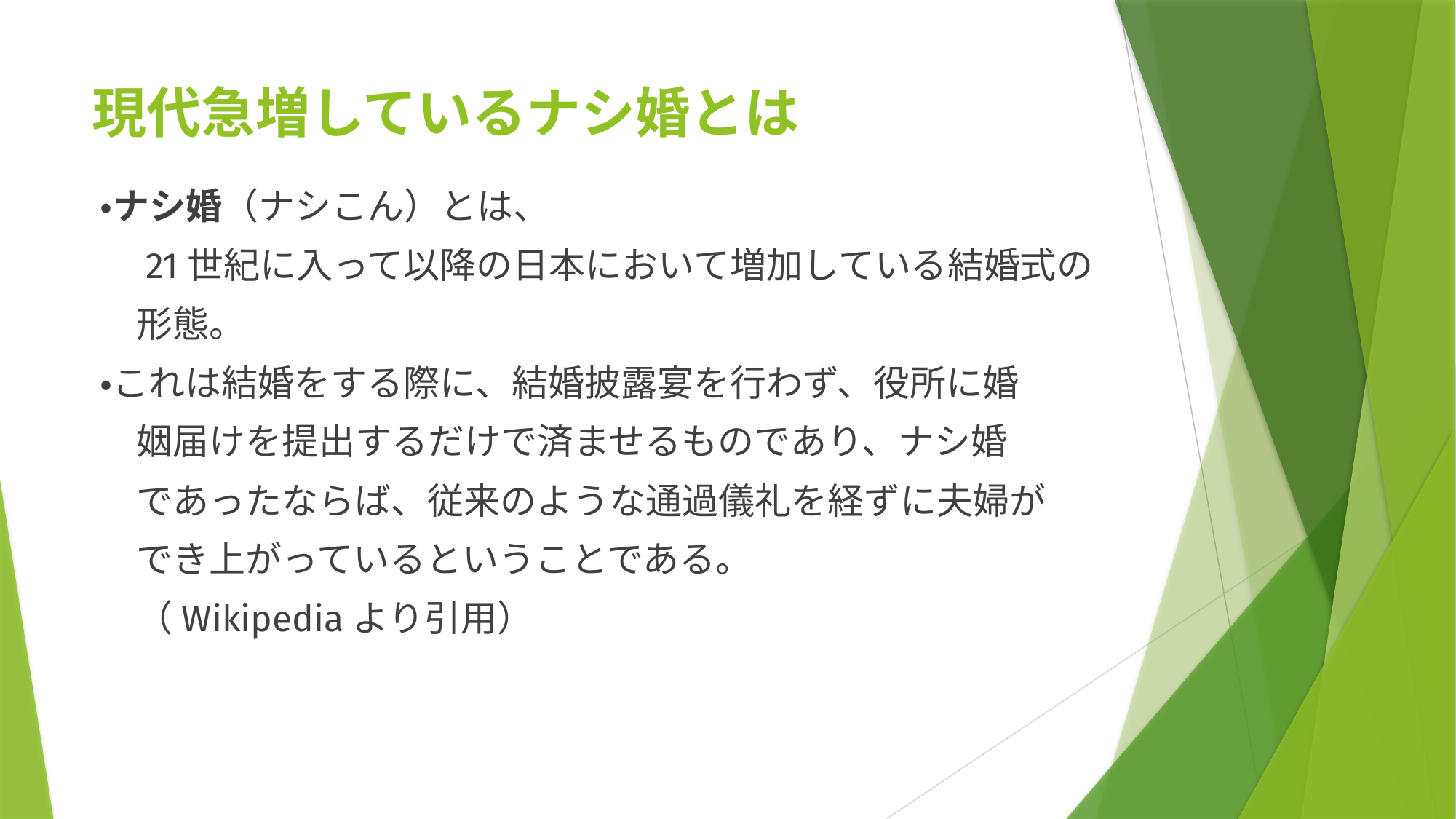

# 現代急増しているナシ婚とは
・ナシ婚（ナシこん）とは、
　21世紀に入って以降の日本において増加している結婚式の
　形態。
・これは結婚をする際に、結婚披露宴を行わず、役所に婚
　姻届けを提出するだけで済ませるものであり、ナシ婚
　であったならば、従来のような通過儀礼を経ずに夫婦が
　でき上がっているということである。
　（Wikipediaより引用）